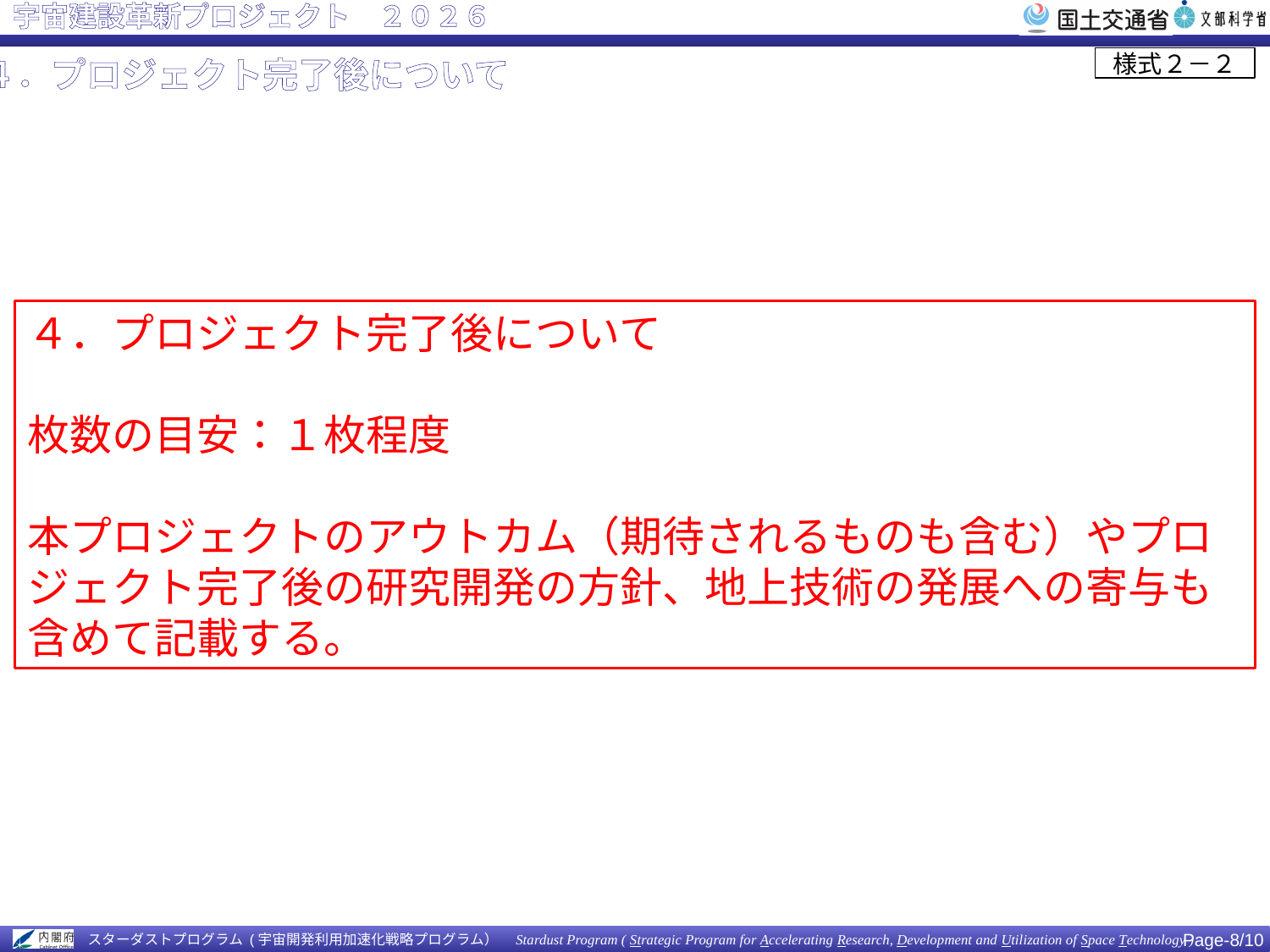

４．プロジェクト完了後について
４．プロジェクト完了後について

枚数の目安：１枚程度

本プロジェクトのアウトカム（期待されるものも含む）やプロジェクト完了後の研究開発の方針、地上技術の発展への寄与も含めて記載する。
Page-8/10